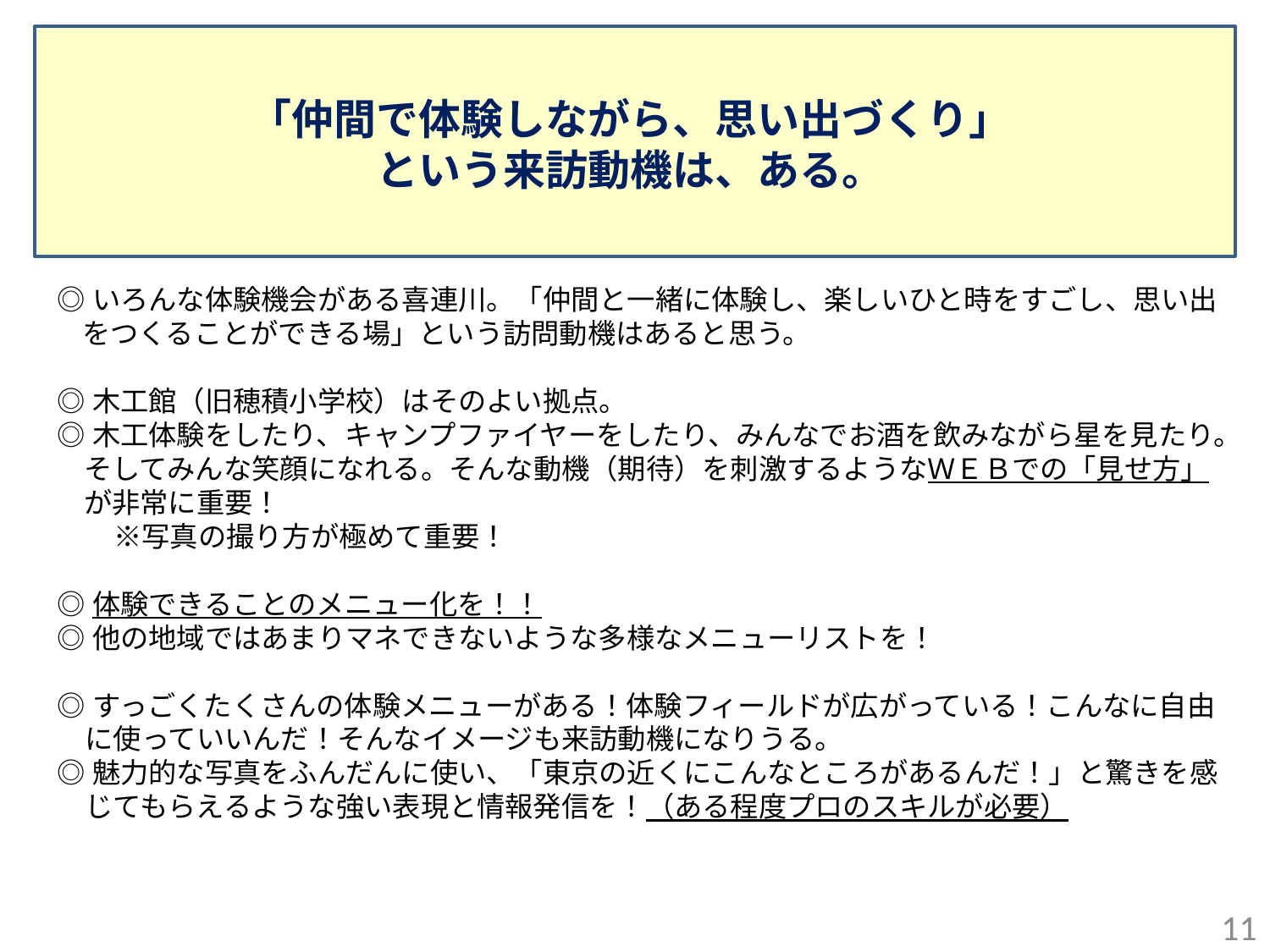

「仲間で体験しながら、思い出づくり」
という来訪動機は、ある。
◎いろんな体験機会がある喜連川。「仲間と一緒に体験し、楽しいひと時をすごし、思い出をつくることができる場」という訪問動機はあると思う。

◎木工館（旧穂積小学校）はそのよい拠点。
◎木工体験をしたり、キャンプファイヤーをしたり、みんなでお酒を飲みながら星を見たり。そしてみんな笑顔になれる。そんな動機（期待）を刺激するようなＷＥＢでの「見せ方」が非常に重要！
　　※写真の撮り方が極めて重要！

◎体験できることのメニュー化を！！
◎他の地域ではあまりマネできないような多様なメニューリストを！

◎すっごくたくさんの体験メニューがある！体験フィールドが広がっている！こんなに自由に使っていいんだ！そんなイメージも来訪動機になりうる。
◎魅力的な写真をふんだんに使い、「東京の近くにこんなところがあるんだ！」と驚きを感じてもらえるような強い表現と情報発信を！（ある程度プロのスキルが必要）

11